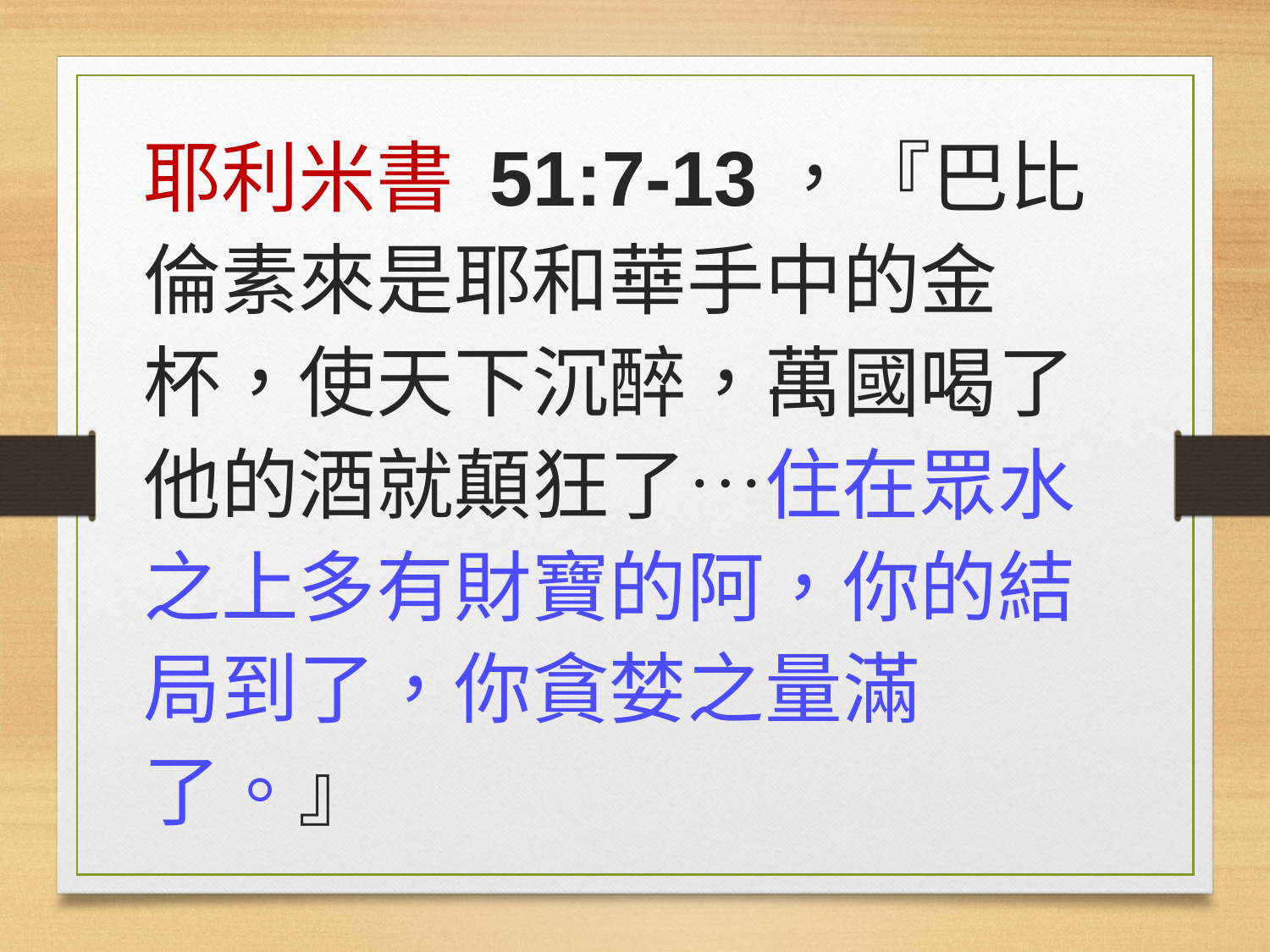

耶利米書 51:7-13，『巴比倫素來是耶和華手中的金杯，使天下沉醉，萬國喝了他的酒就顛狂了…住在眾水之上多有財寶的阿，你的結局到了，你貪婪之量滿了。』